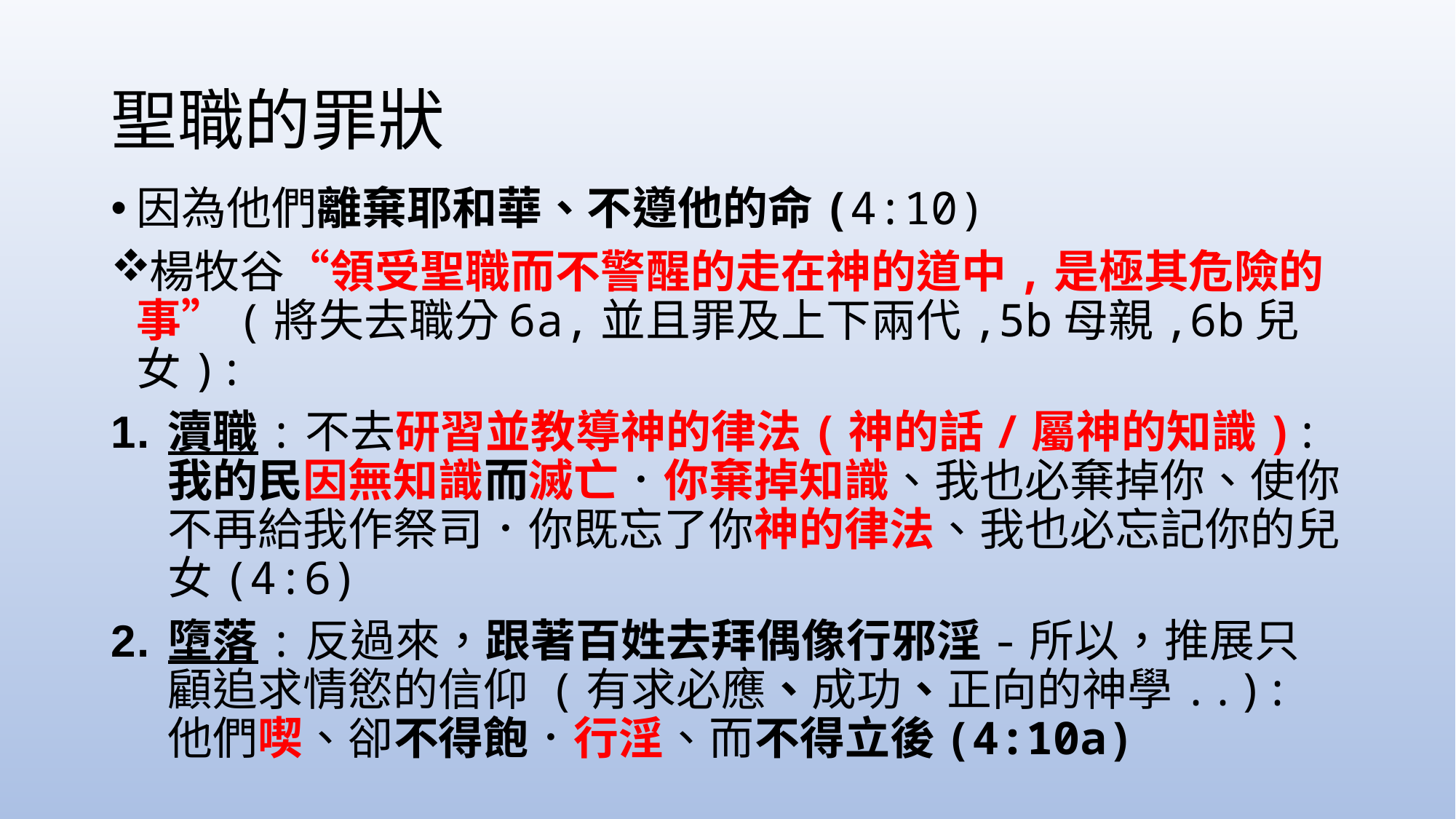

# 聖職的罪狀
因為他們離棄耶和華、不遵他的命(4:10)
楊牧谷“領受聖職而不警醒的走在神的道中,是極其危險的事”(將失去職分6a,並且罪及上下兩代,5b母親,6b兒女):
瀆職:不去研習並教導神的律法(神的話/屬神的知識):我的民因無知識而滅亡．你棄掉知識、我也必棄掉你、使你不再給我作祭司．你既忘了你神的律法、我也必忘記你的兒女(4:6)
墮落:反過來，跟著百姓去拜偶像行邪淫-所以，推展只顧追求情慾的信仰 (有求必應、成功、正向的神學..):他們喫、卻不得飽．行淫、而不得立後(4:10a)